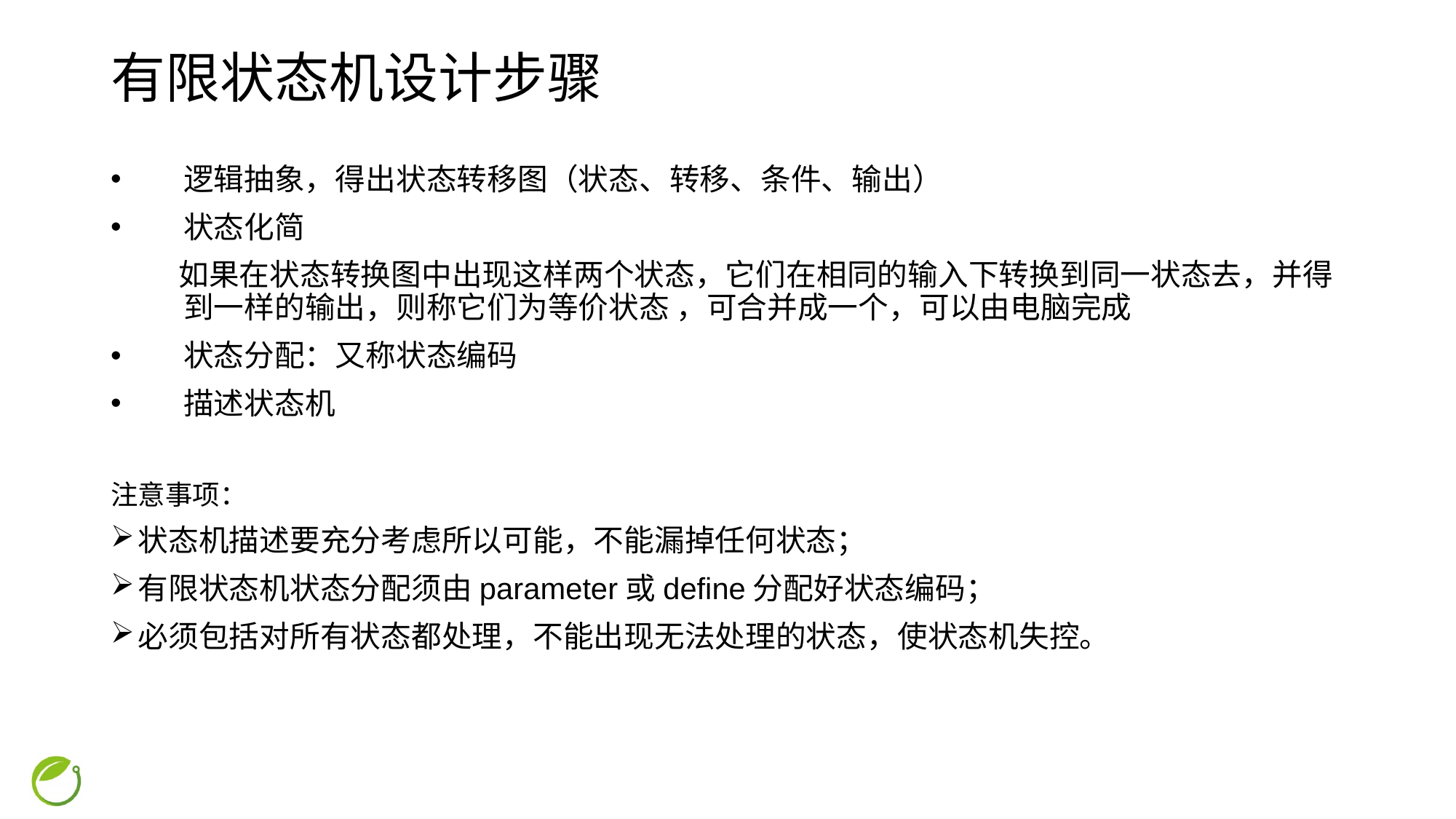

# 有限状态机设计步骤
逻辑抽象，得出状态转移图（状态、转移、条件、输出）
状态化简
         如果在状态转换图中出现这样两个状态，它们在相同的输入下转换到同一状态去，并得到一样的输出，则称它们为等价状态 ，可合并成一个，可以由电脑完成
状态分配：又称状态编码
描述状态机

注意事项：
状态机描述要充分考虑所以可能，不能漏掉任何状态；
有限状态机状态分配须由parameter或define分配好状态编码；
必须包括对所有状态都处理，不能出现无法处理的状态，使状态机失控。